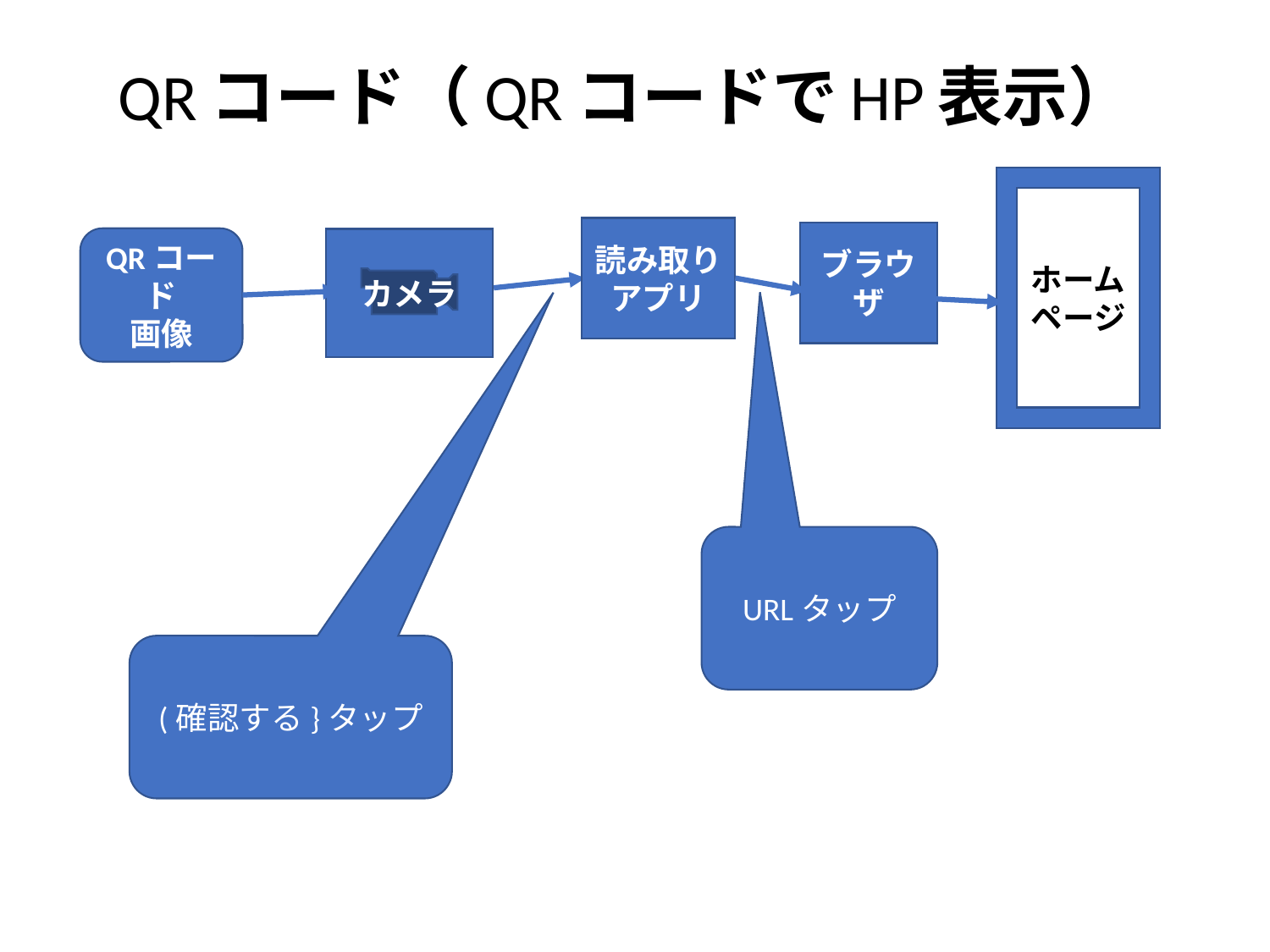

# QRコード（QRコードでHP表示）

ホームページ
読み取りアプリ
ブラウザ
QRコード
画像
カメラ
URLタップ
(確認する}タップ